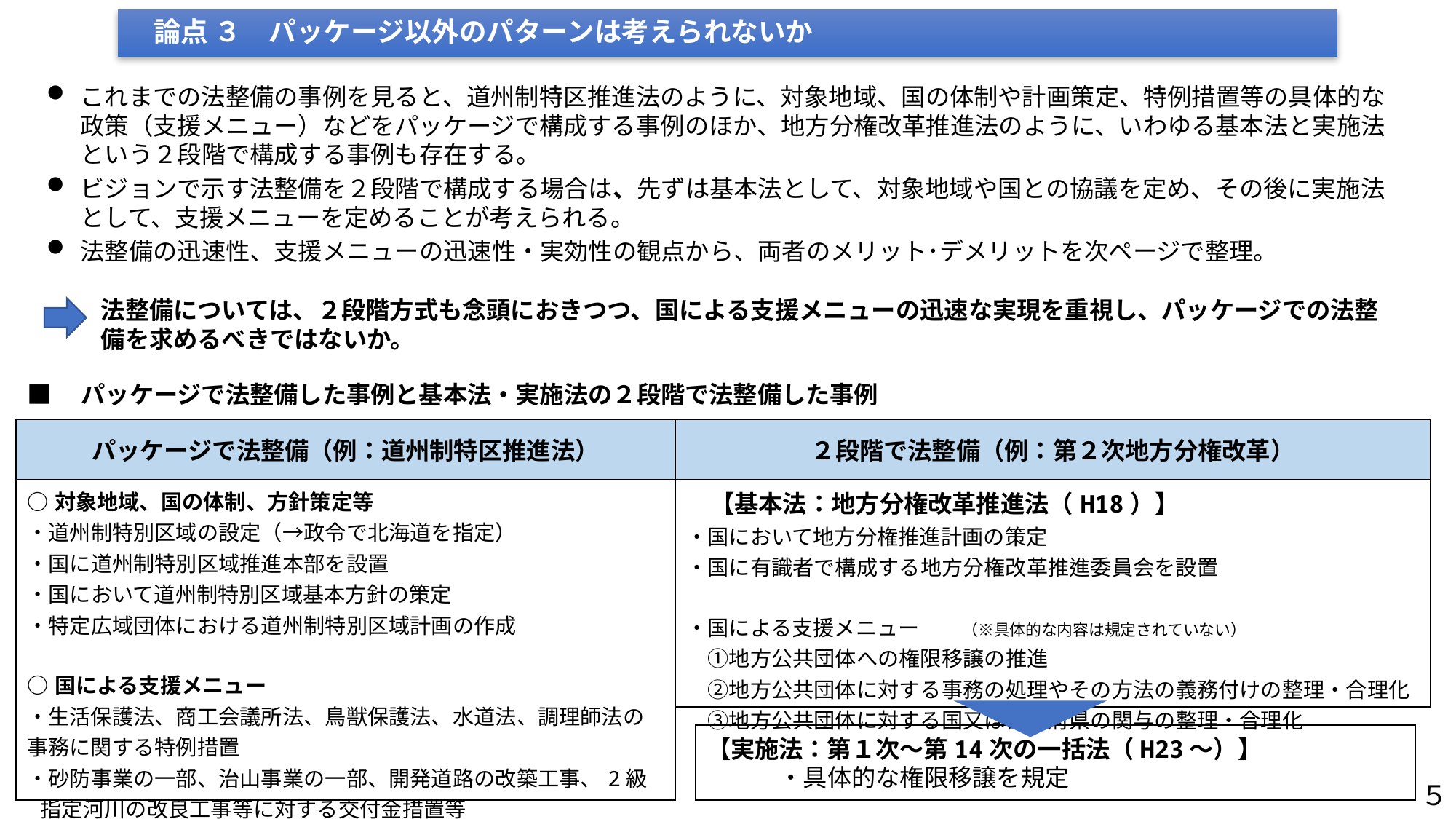

論点 ３　パッケージ以外のパターンは考えられないか
これまでの法整備の事例を見ると、道州制特区推進法のように、対象地域、国の体制や計画策定、特例措置等の具体的な政策（支援メニュー）などをパッケージで構成する事例のほか、地方分権改革推進法のように、いわゆる基本法と実施法という２段階で構成する事例も存在する。
ビジョンで示す法整備を２段階で構成する場合は、先ずは基本法として、対象地域や国との協議を定め、その後に実施法として、支援メニューを定めることが考えられる。
法整備の迅速性、支援メニューの迅速性・実効性の観点から、両者のメリット･デメリットを次ページで整理。

法整備については、２段階方式も念頭におきつつ、国による支援メニューの迅速な実現を重視し、パッケージでの法整備を求めるべきではないか。

■　パッケージで法整備した事例と基本法・実施法の２段階で法整備した事例
| パッケージで法整備（例：道州制特区推進法） | ２段階で法整備（例：第２次地方分権改革） |
| --- | --- |
| ○対象地域、国の体制、方針策定等 ・道州制特別区域の設定（→政令で北海道を指定） ・国に道州制特別区域推進本部を設置 ・国において道州制特別区域基本方針の策定 ・特定広域団体における道州制特別区域計画の作成 ○国による支援メニュー ・生活保護法、商工会議所法、鳥獣保護法、水道法、調理師法の事務に関する特例措置 ・砂防事業の一部、治山事業の一部、開発道路の改築工事、2級指定河川の改良工事等に対する交付金措置等 | 【基本法：地方分権改革推進法（H18）】 ・国において地方分権推進計画の策定 ・国に有識者で構成する地方分権改革推進委員会を設置 ・国による支援メニュー　　（※具体的な内容は規定されていない） 　①地方公共団体への権限移譲の推進 　②地方公共団体に対する事務の処理やその方法の義務付けの整理・合理化 　③地方公共団体に対する国又は都道府県の関与の整理・合理化 |
|  |  |

【実施法：第１次～第14次の一括法（H23～）】
　　　・具体的な権限移譲を規定
５